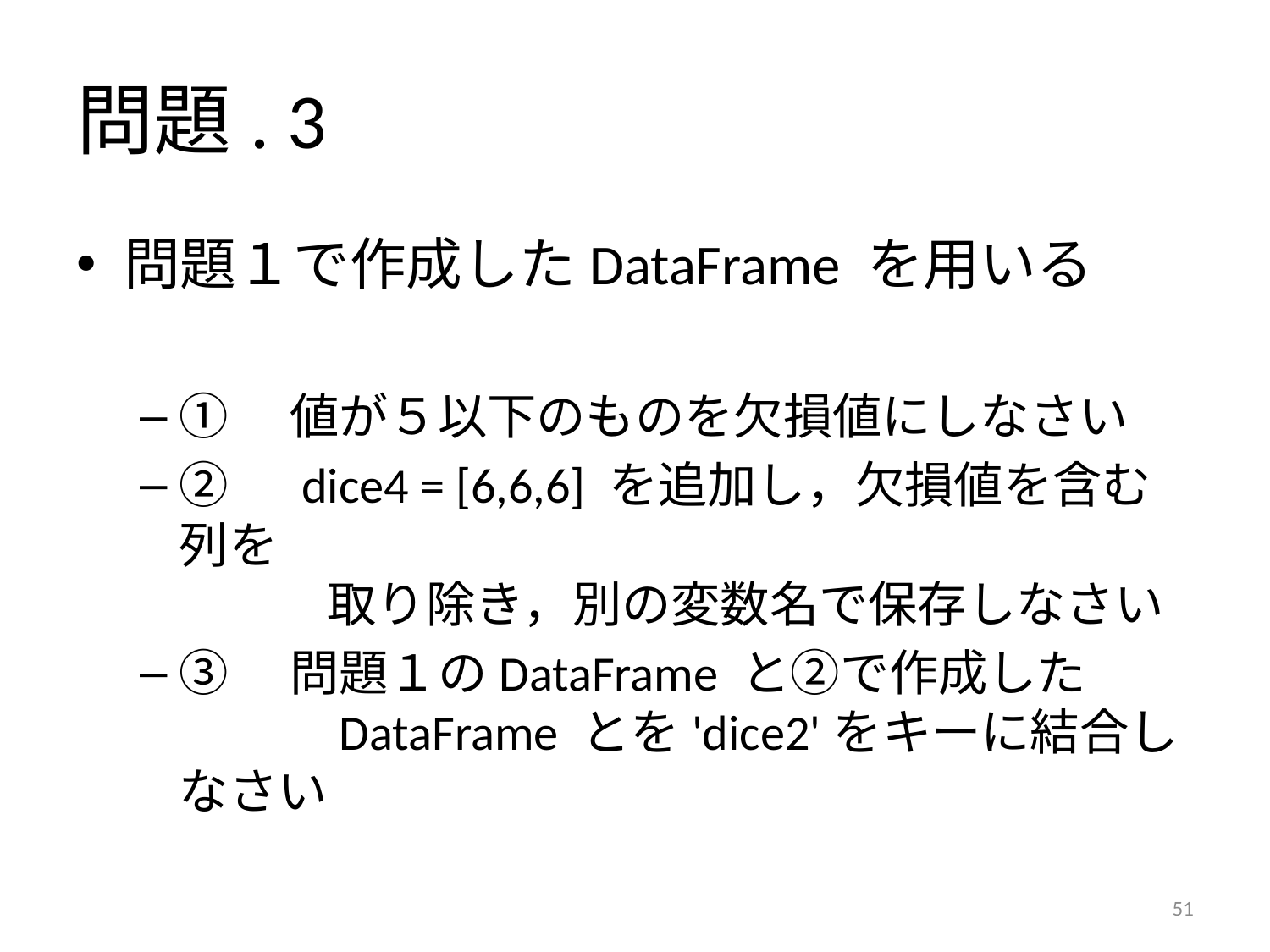

# 問題. 3
問題１で作成したDataFrame を用いる

①　値が５以下のものを欠損値にしなさい
②　dice4 = [6,6,6] を追加し，欠損値を含む列を
　　　取り除き，別の変数名で保存しなさい
③　問題１のDataFrame と②で作成した
　　　DataFrame とを'dice2'をキーに結合しなさい
51